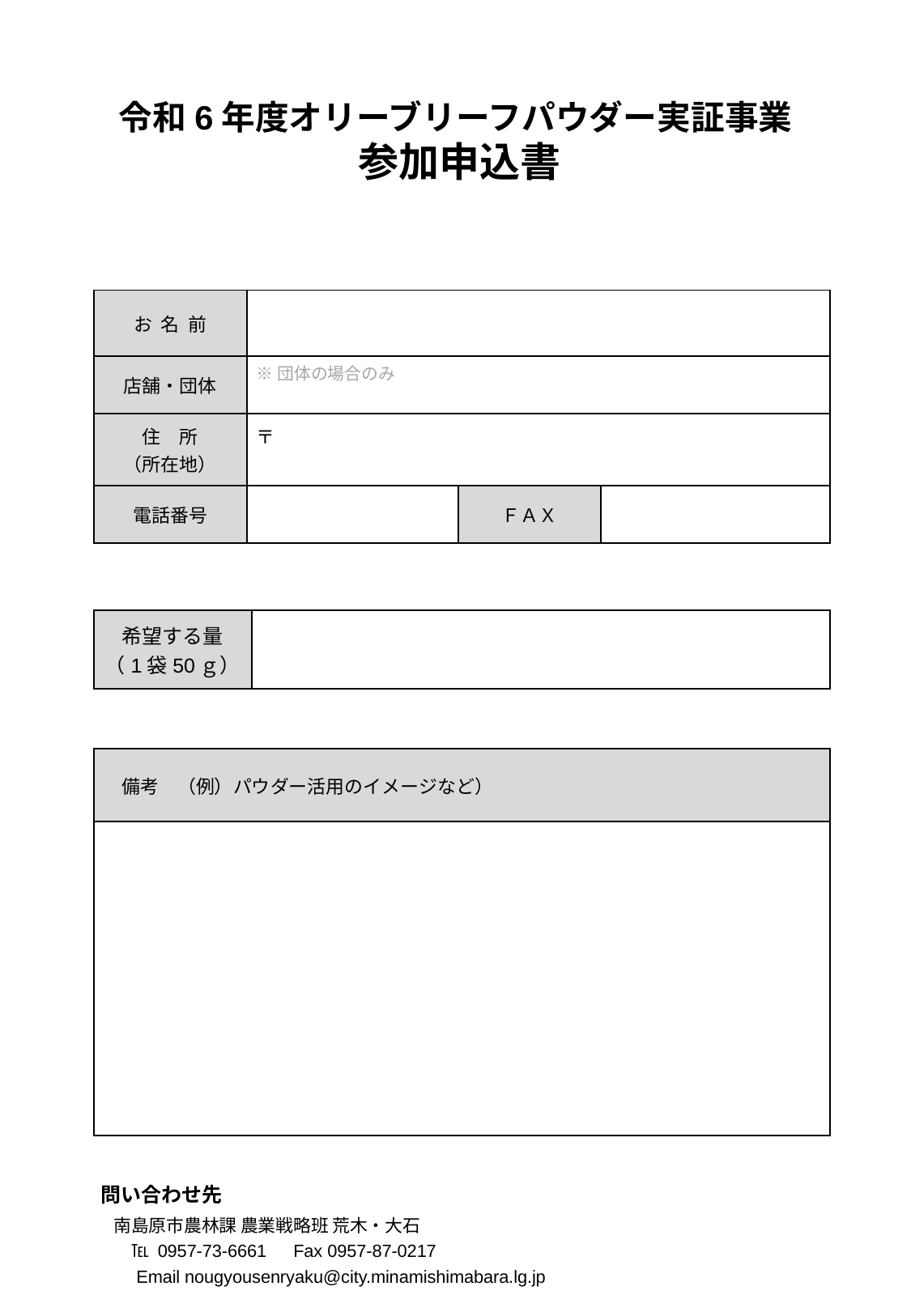

令和6年度オリーブリーフパウダー実証事業
参加申込書
| お 名 前 |  |  |  |
| --- | --- | --- | --- |
| 店舗・団体 | ※団体の場合のみ |  |  |
| 住　所 （所在地） | 〒 |  |  |
| 電話番号 |  | ＦＡＸ |  |
| 希望する量 （1袋50ｇ） |  |
| --- | --- |
| 備考　（例）パウダー活用のイメージなど） |
| --- |
|  |
問い合わせ先
南島原市農林課 農業戦略班 荒木・大石
　℡ 0957-73-6661　Fax 0957-87-0217
　Email nougyousenryaku@city.minamishimabara.lg.jp